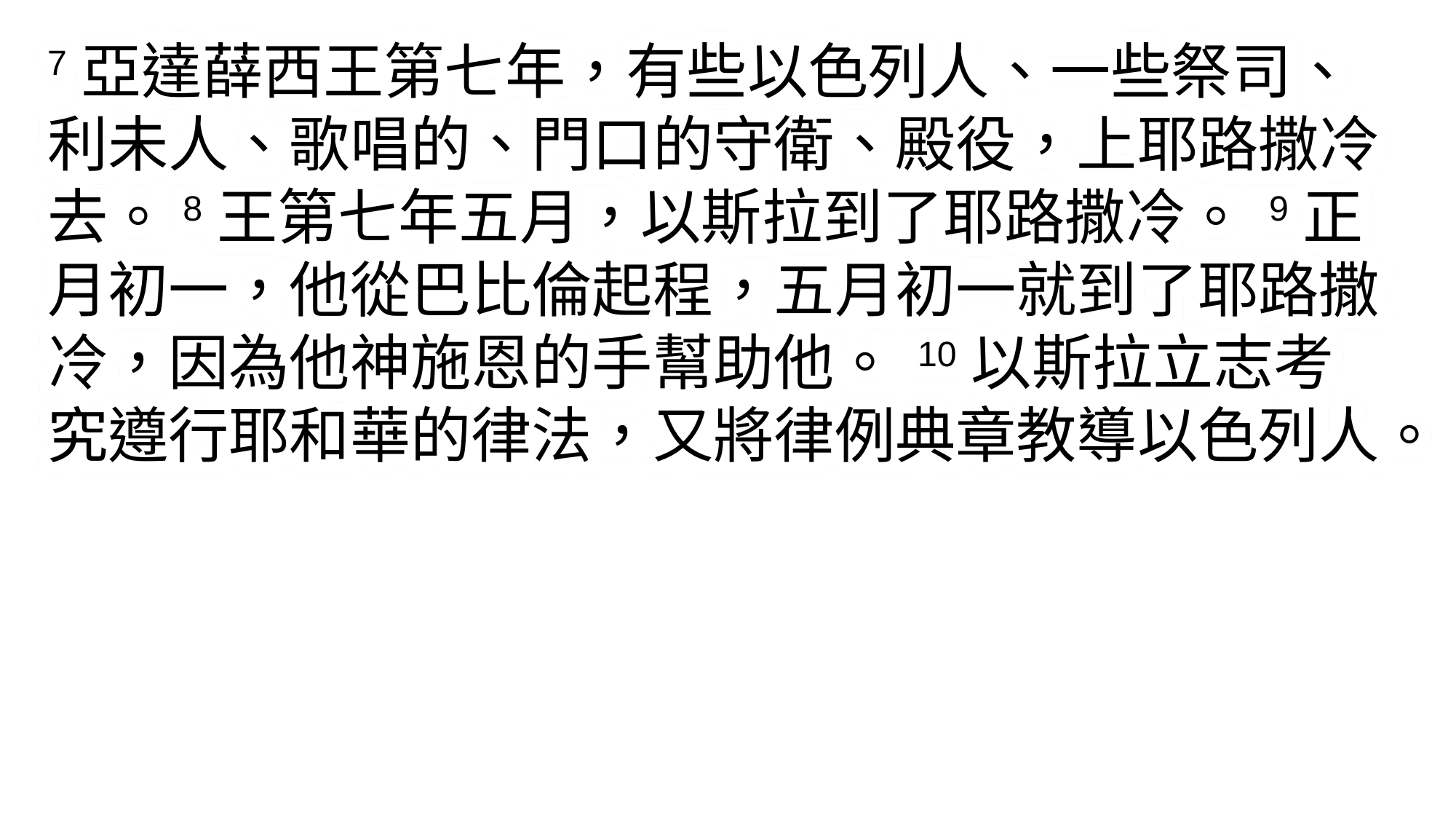

7亞達薛西王第七年，有些以色列人、一些祭司、利未人、歌唱的、門口的守衛、殿役，上耶路撒冷去。8王第七年五月，以斯拉到了耶路撒冷。 9正月初一，他從巴比倫起程，五月初一就到了耶路撒冷，因為他神施恩的手幫助他。 10以斯拉立志考究遵行耶和華的律法，又將律例典章教導以色列人。